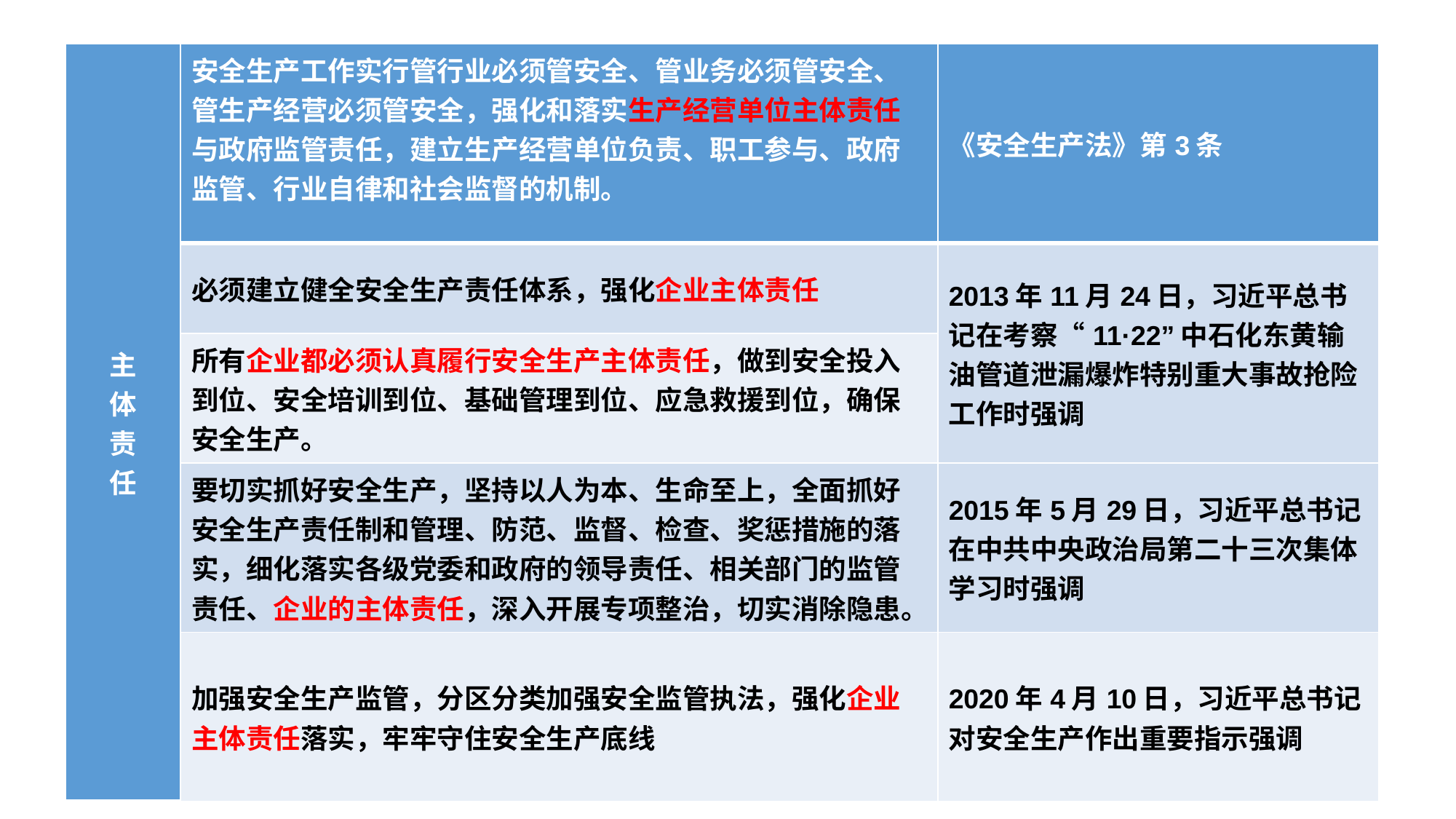

#
| 主 体 责 任 | 安全生产工作实行管行业必须管安全、管业务必须管安全、管生产经营必须管安全，强化和落实生产经营单位主体责任与政府监管责任，建立生产经营单位负责、职工参与、政府监管、行业自律和社会监督的机制。 | 《安全生产法》第3条 |
| --- | --- | --- |
|  | 必须建立健全安全生产责任体系，强化企业主体责任 | 2013年11月24日，习近平总书记在考察“11·22”中石化东黄输油管道泄漏爆炸特别重大事故抢险工作时强调 |
|  | 所有企业都必须认真履行安全生产主体责任，做到安全投入到位、安全培训到位、基础管理到位、应急救援到位，确保安全生产。 |  |
|  | 要切实抓好安全生产，坚持以人为本、生命至上，全面抓好安全生产责任制和管理、防范、监督、检查、奖惩措施的落实，细化落实各级党委和政府的领导责任、相关部门的监管责任、企业的主体责任，深入开展专项整治，切实消除隐患。 | 2015年5月29日，习近平总书记在中共中央政治局第二十三次集体学习时强调 |
|  | 加强安全生产监管，分区分类加强安全监管执法，强化企业主体责任落实，牢牢守住安全生产底线 | 2020年4月10日，习近平总书记对安全生产作出重要指示强调 |